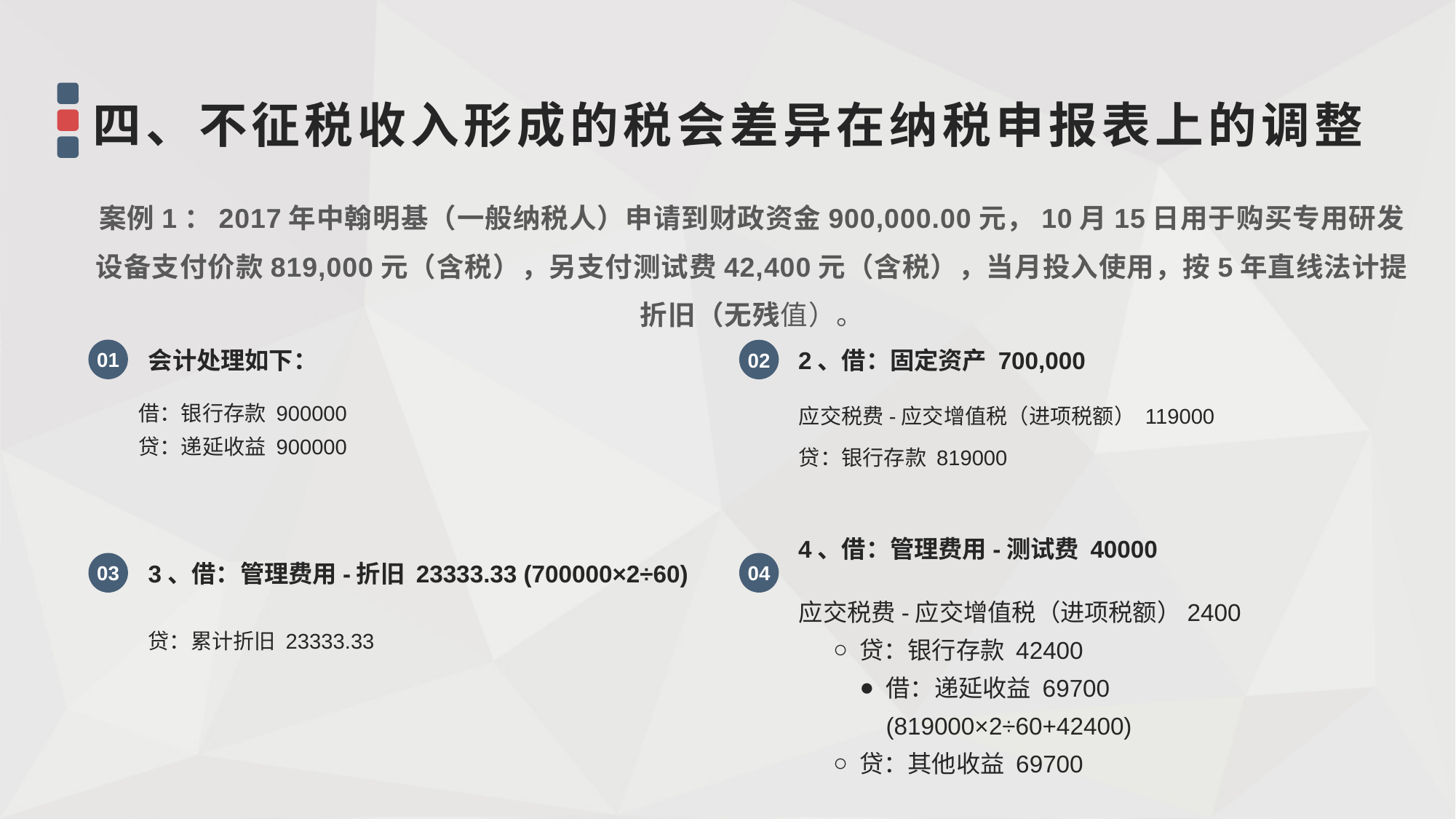

四、不征税收入形成的税会差异在纳税申报表上的调整

案例1：2017年中翰明基（一般纳税人）申请到财政资金900,000.00元，10月15日用于购买专用研发设备支付价款819,000元（含税），另支付测试费42,400元（含税），当月投入使用，按5年直线法计提折旧（无残值）。

会计处理如下：
2、借：固定资产 700,000

01
02
借：银行存款 900000
贷：递延收益 900000
应交税费-应交增值税（进项税额） 119000
贷：银行存款 819000
4、借：管理费用-测试费 40000

3、借：管理费用-折旧 23333.33 (700000×2÷60)

03
04

贷：累计折旧 23333.33
应交税费-应交增值税（进项税额）2400
贷：银行存款 42400
借：递延收益 69700    (819000×2÷60+42400)
贷：其他收益 69700